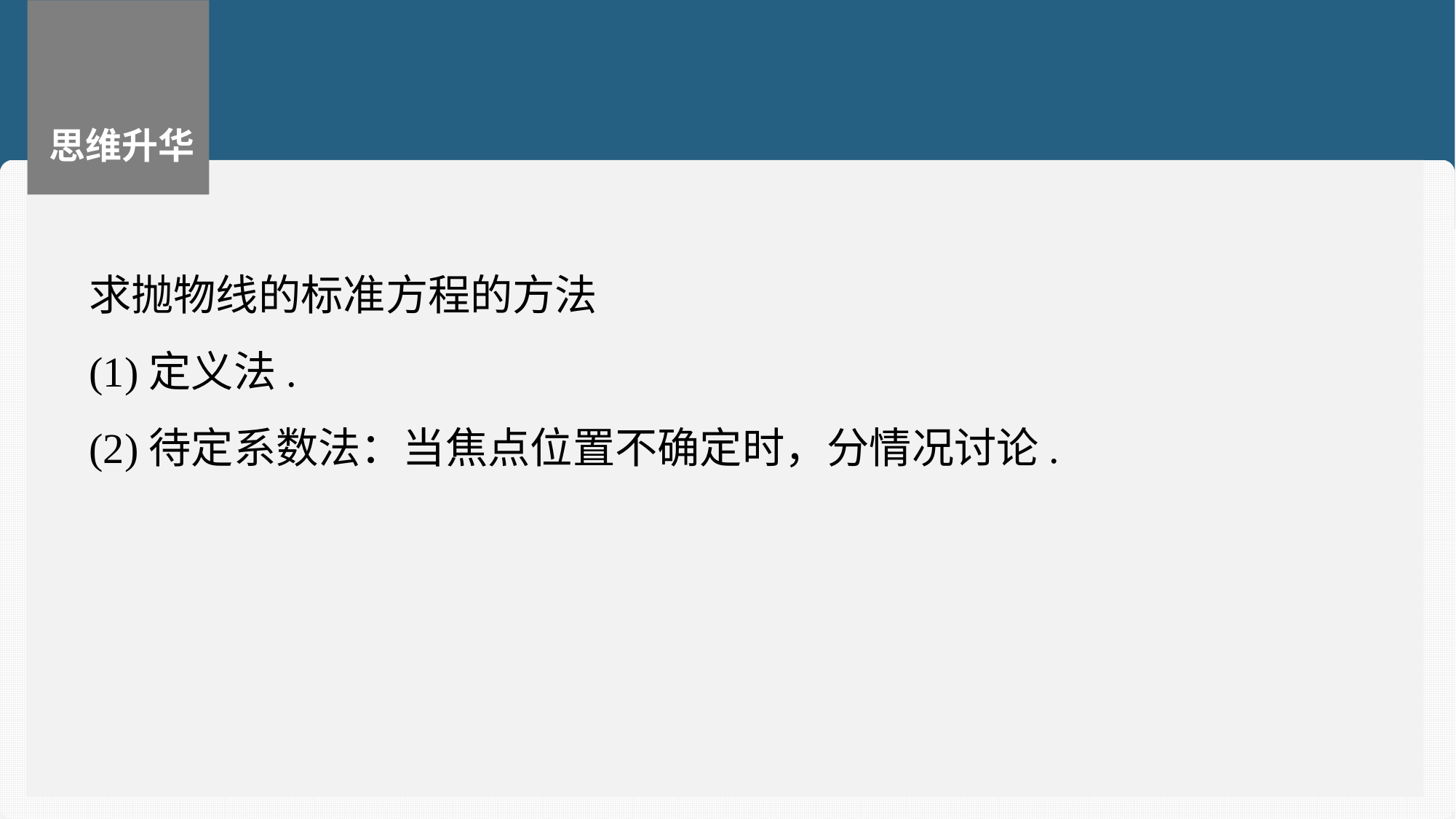

思维升华
求抛物线的标准方程的方法
(1)定义法.
(2)待定系数法：当焦点位置不确定时，分情况讨论.